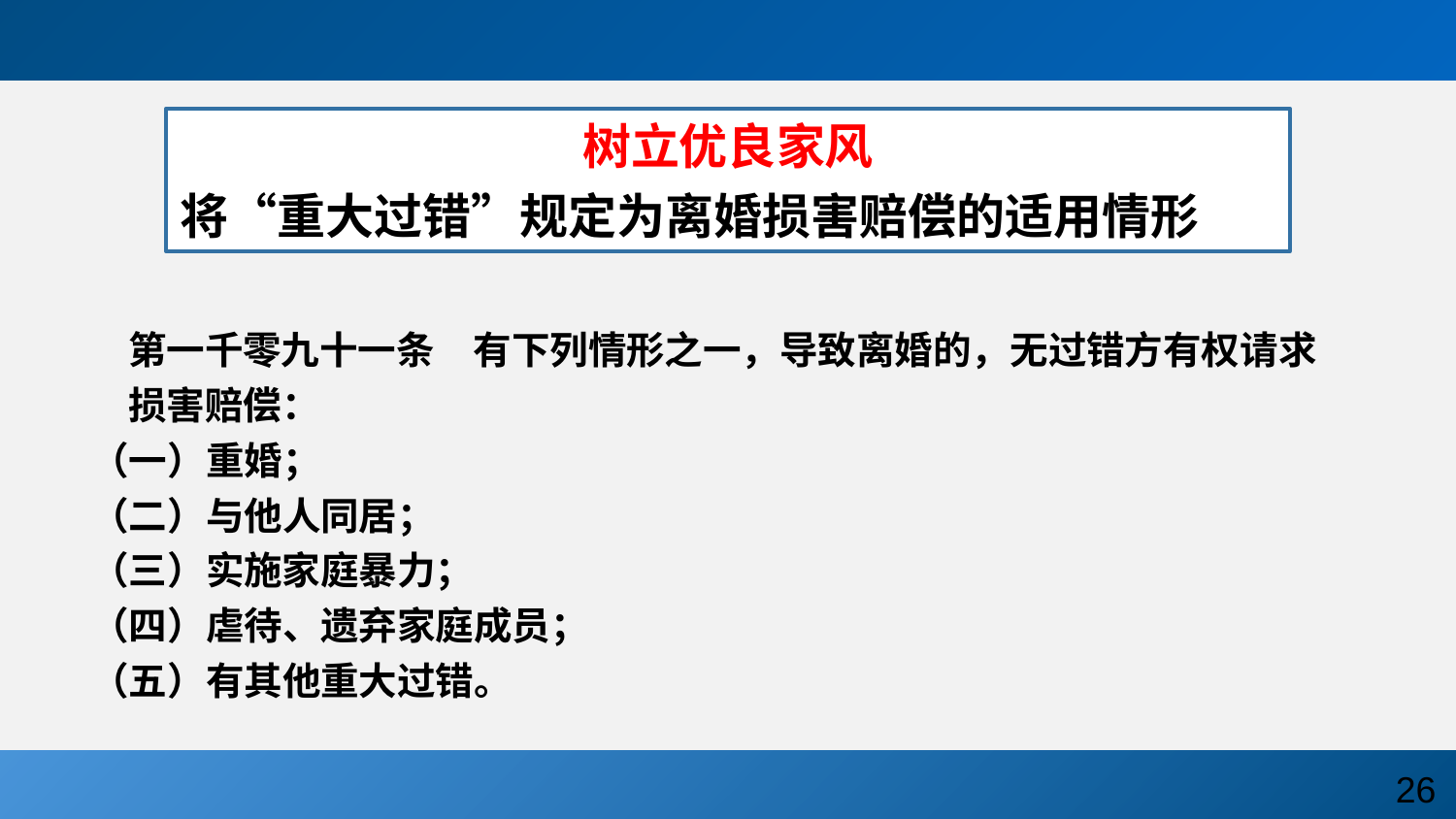

树立优良家风
将“重大过错”规定为离婚损害赔偿的适用情形
第一千零九十一条  有下列情形之一，导致离婚的，无过错方有权请求损害赔偿：
  （一）重婚；
  （二）与他人同居；
  （三）实施家庭暴力；
  （四）虐待、遗弃家庭成员；
  （五）有其他重大过错。

26